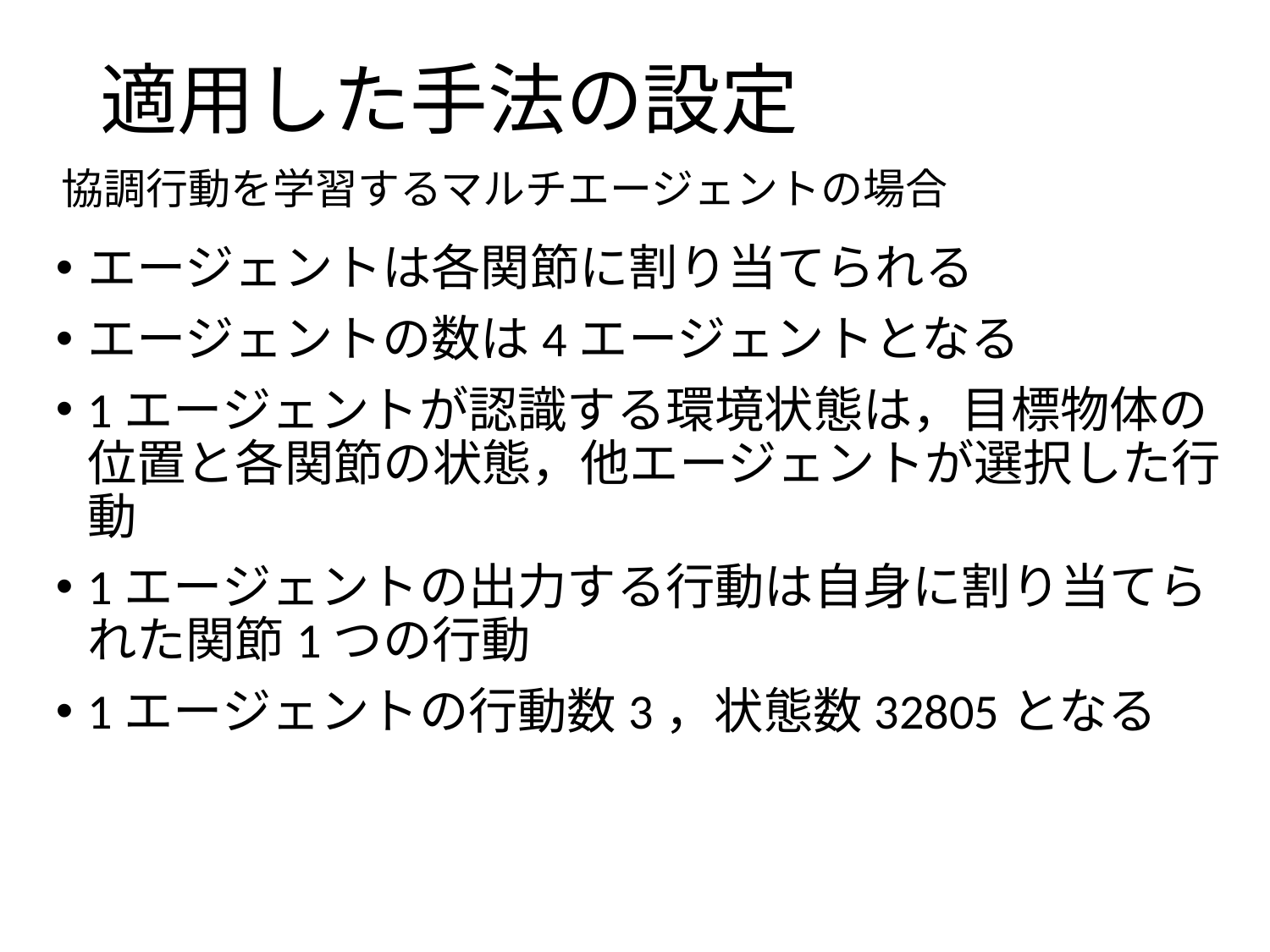

# 適用した手法の設定
協調行動を学習するマルチエージェントの場合
エージェントは各関節に割り当てられる
エージェントの数は4エージェントとなる
1エージェントが認識する環境状態は，目標物体の位置と各関節の状態，他エージェントが選択した行動
1エージェントの出力する行動は自身に割り当てられた関節1つの行動
1エージェントの行動数3，状態数32805となる